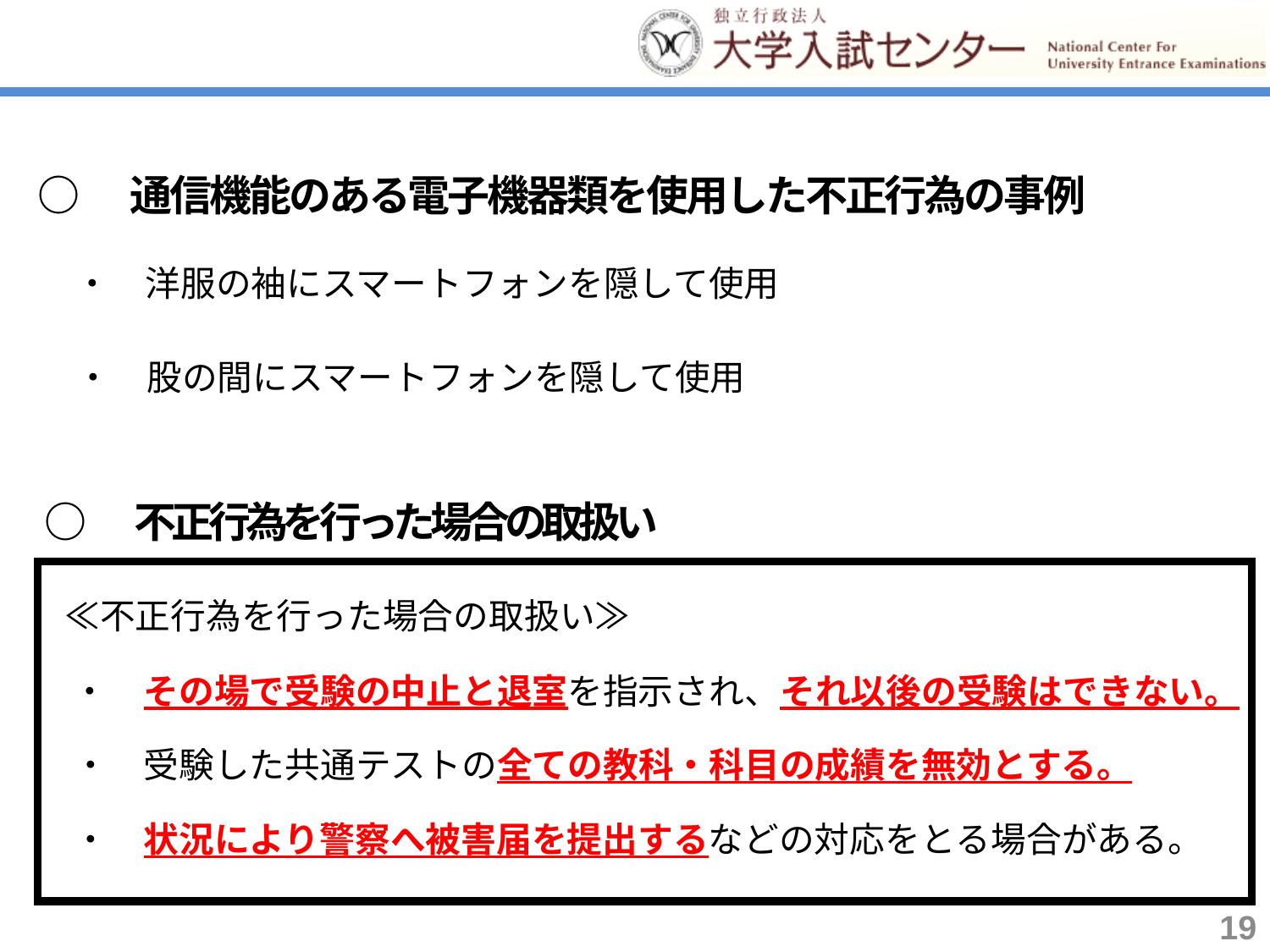

○　通信機能のある電子機器類を使用した不正行為の事例
　 ・　洋服の袖にスマートフォンを隠して使用
　 ・　股の間にスマートフォンを隠して使用
○　不正行為を行った場合の取扱い
　
   ≪不正行為を行った場合の取扱い≫
　・　その場で受験の中止と退室を指示され、それ以後の受験はできない。
　・　受験した共通テストの全ての教科・科目の成績を無効とする。
　・　状況により警察へ被害届を提出するなどの対応をとる場合がある。

19